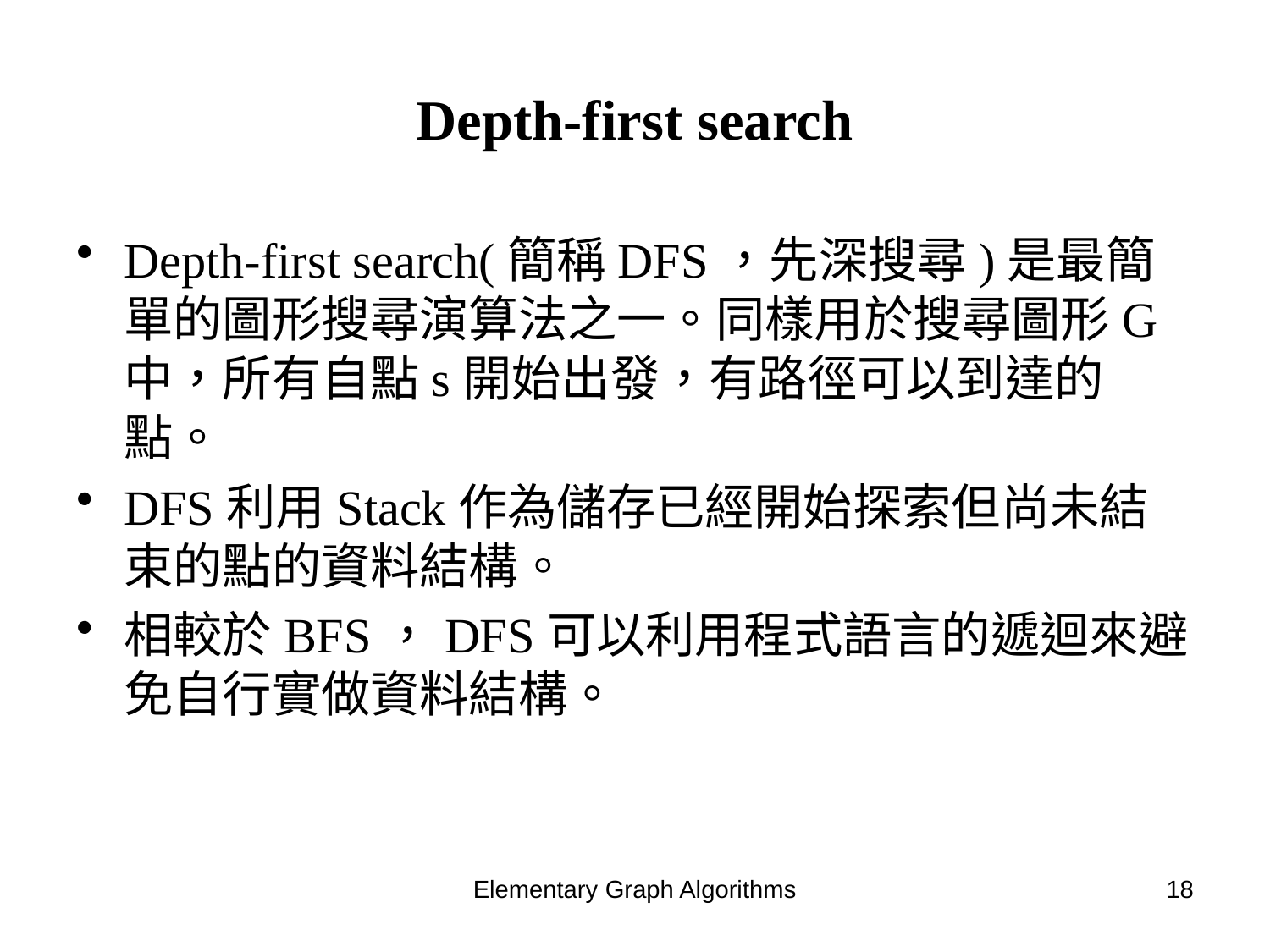

# Depth-first search
Depth-first search(簡稱DFS，先深搜尋)是最簡單的圖形搜尋演算法之一。同樣用於搜尋圖形G中，所有自點s開始出發，有路徑可以到達的點。
DFS利用Stack作為儲存已經開始探索但尚未結束的點的資料結構。
相較於BFS，DFS可以利用程式語言的遞迴來避免自行實做資料結構。

Elementary Graph Algorithms
18